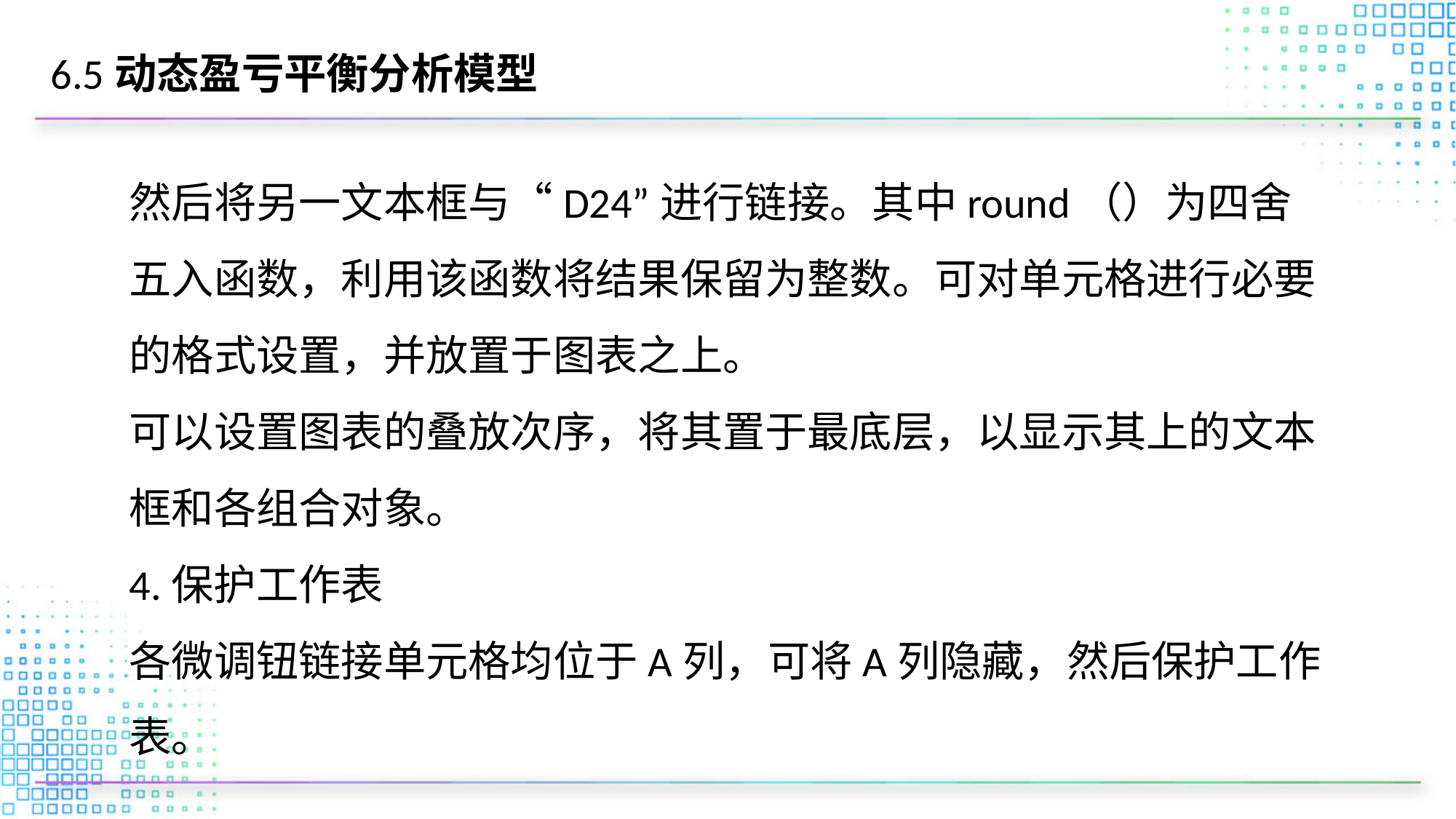

# 6.5动态盈亏平衡分析模型
然后将另一文本框与“D24”进行链接。其中round（）为四舍五入函数，利用该函数将结果保留为整数。可对单元格进行必要的格式设置，并放置于图表之上。
可以设置图表的叠放次序，将其置于最底层，以显示其上的文本框和各组合对象。
4.保护工作表
各微调钮链接单元格均位于A列，可将A列隐藏，然后保护工作表。